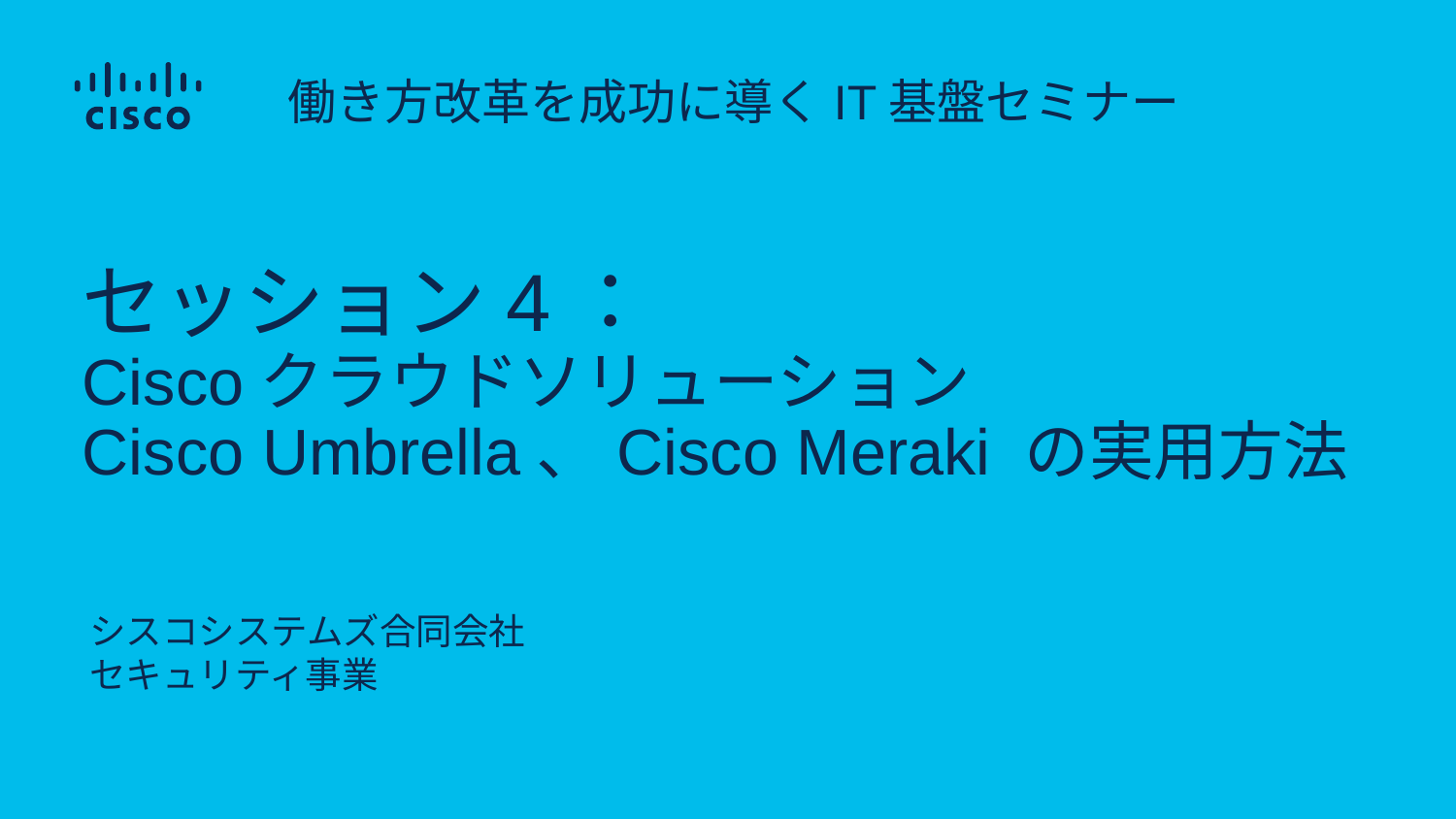

働き方改革を成功に導くIT基盤セミナー
# セッション4： Ciscoクラウドソリューション Cisco Umbrella、Cisco Meraki の実用方法
シスコシステムズ合同会社
セキュリティ事業